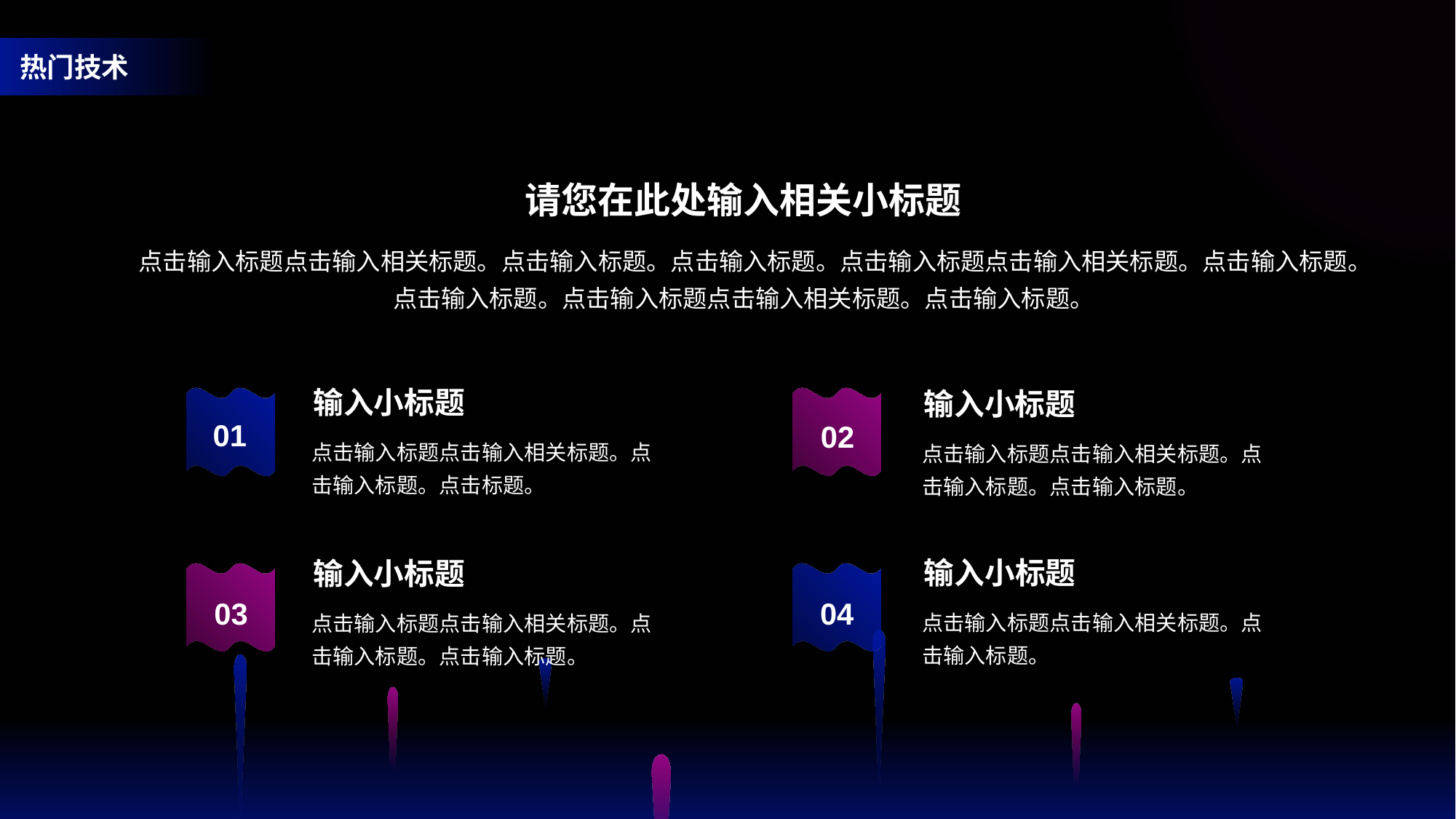

请您在此处输入相关小标题
点击输入标题点击输入相关标题。点击输入标题。点击输入标题。点击输入标题点击输入相关标题。点击输入标题。点击输入标题。点击输入标题点击输入相关标题。点击输入标题。
输入小标题
输入小标题

01
02
点击输入标题点击输入相关标题。点击输入标题。点击标题。
点击输入标题点击输入相关标题。点击输入标题。点击输入标题。
输入小标题
输入小标题

03
04
点击输入标题点击输入相关标题。点击输入标题。
点击输入标题点击输入相关标题。点击输入标题。点击输入标题。